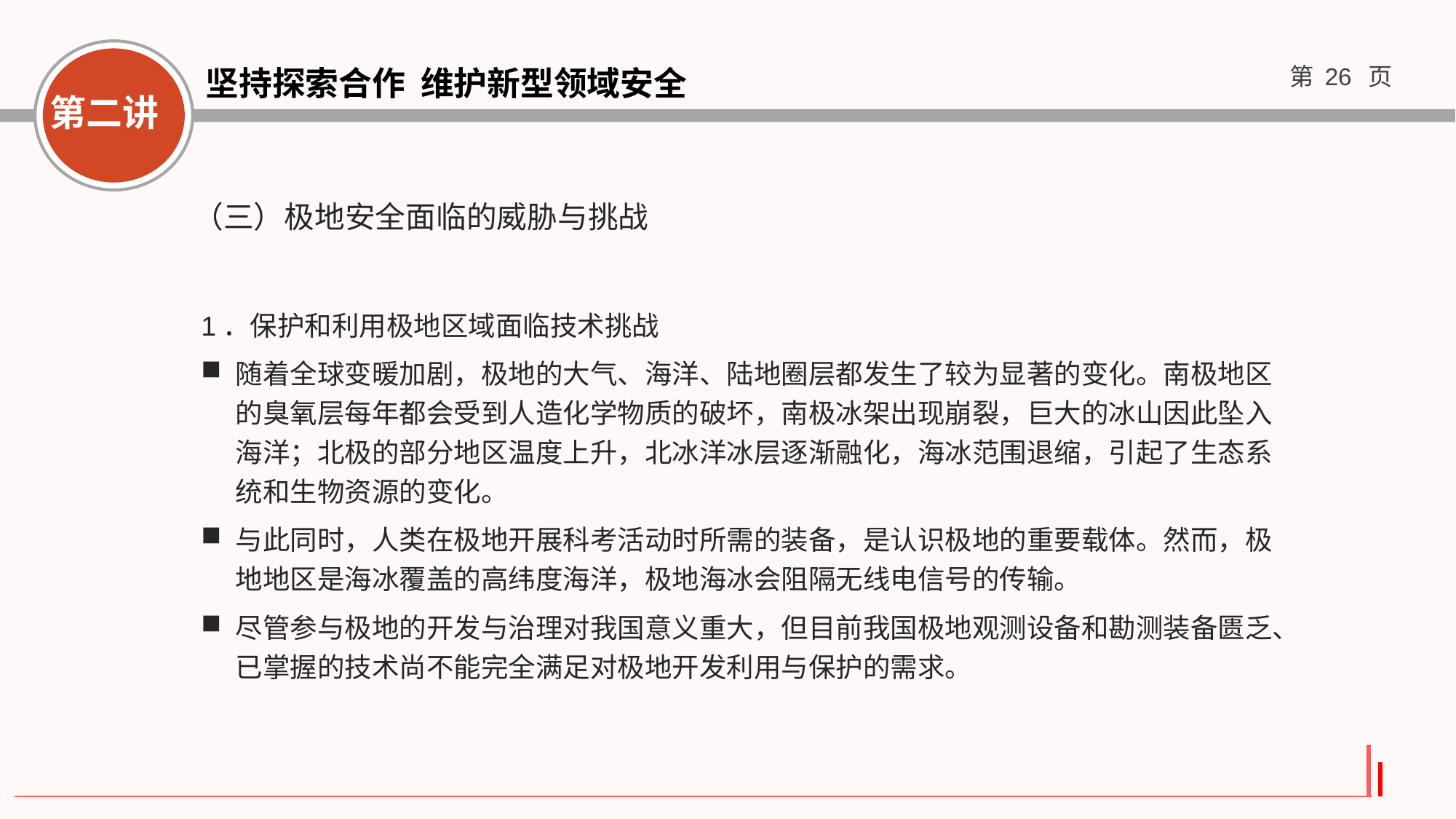

（三）极地安全面临的威胁与挑战
1．保护和利用极地区域面临技术挑战
随着全球变暖加剧，极地的大气、海洋、陆地圈层都发生了较为显著的变化。南极地区的臭氧层每年都会受到人造化学物质的破坏，南极冰架出现崩裂，巨大的冰山因此坠入海洋；北极的部分地区温度上升，北冰洋冰层逐渐融化，海冰范围退缩，引起了生态系统和生物资源的变化。
与此同时，人类在极地开展科考活动时所需的装备，是认识极地的重要载体。然而，极地地区是海冰覆盖的高纬度海洋，极地海冰会阻隔无线电信号的传输。
尽管参与极地的开发与治理对我国意义重大，但目前我国极地观测设备和勘测装备匮乏、已掌握的技术尚不能完全满足对极地开发利用与保护的需求。